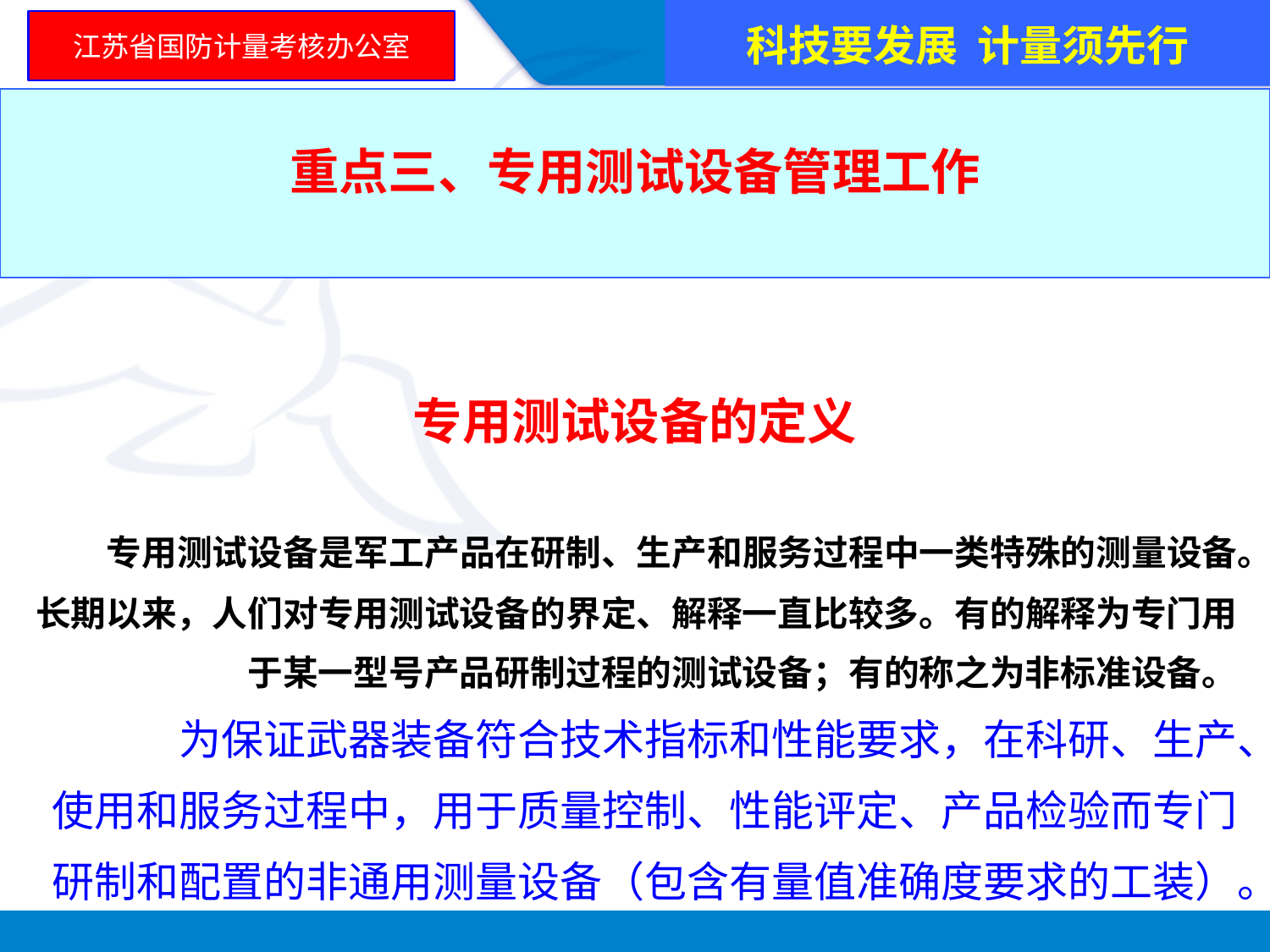

科技要发展  计量须先行
江苏省国防计量考核办公室
重点三、专用测试设备管理工作

专用测试设备的定义

     专用测试设备是军工产品在研制、生产和服务过程中一类特殊的测量设备。长期以来，人们对专用测试设备的界定、解释一直比较多。有的解释为专门用于某一型号产品研制过程的测试设备；有的称之为非标准设备。
          为保证武器装备符合技术指标和性能要求，在科研、生产、使用和服务过程中，用于质量控制、性能评定、产品检验而专门研制和配置的非通用测量设备（包含有量值准确度要求的工装）。